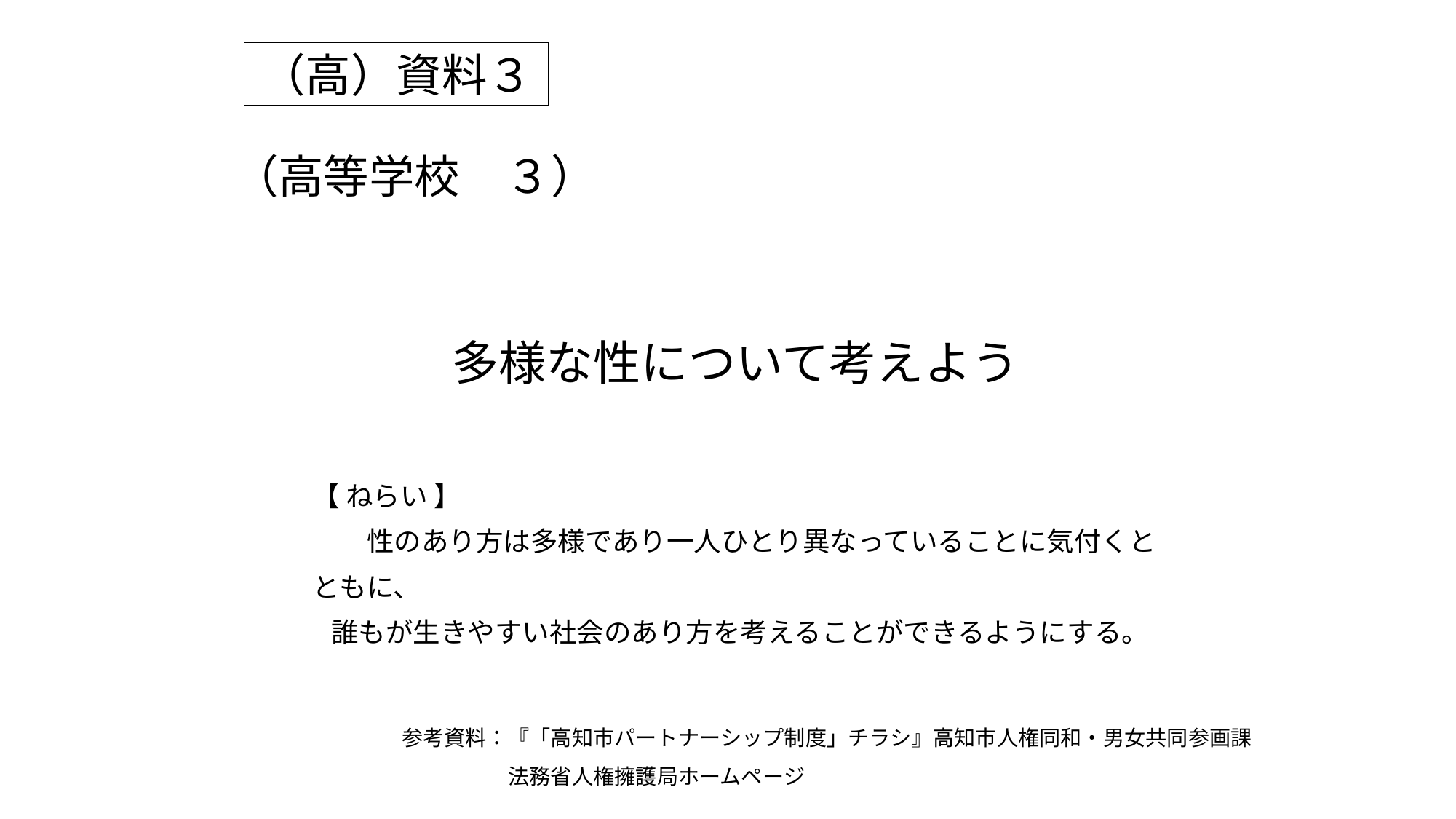

（高）資料３
# （高等学校　３）
多様な性について考えよう
【 ねらい 】
　　性のあり方は多様であり一人ひとり異なっていることに気付くとともに、
  誰もが生きやすい社会のあり方を考えることができるようにする。
参考資料：『「高知市パートナーシップ制度」チラシ』高知市人権同和・男女共同参画課
　　　　　法務省人権擁護局ホームページ